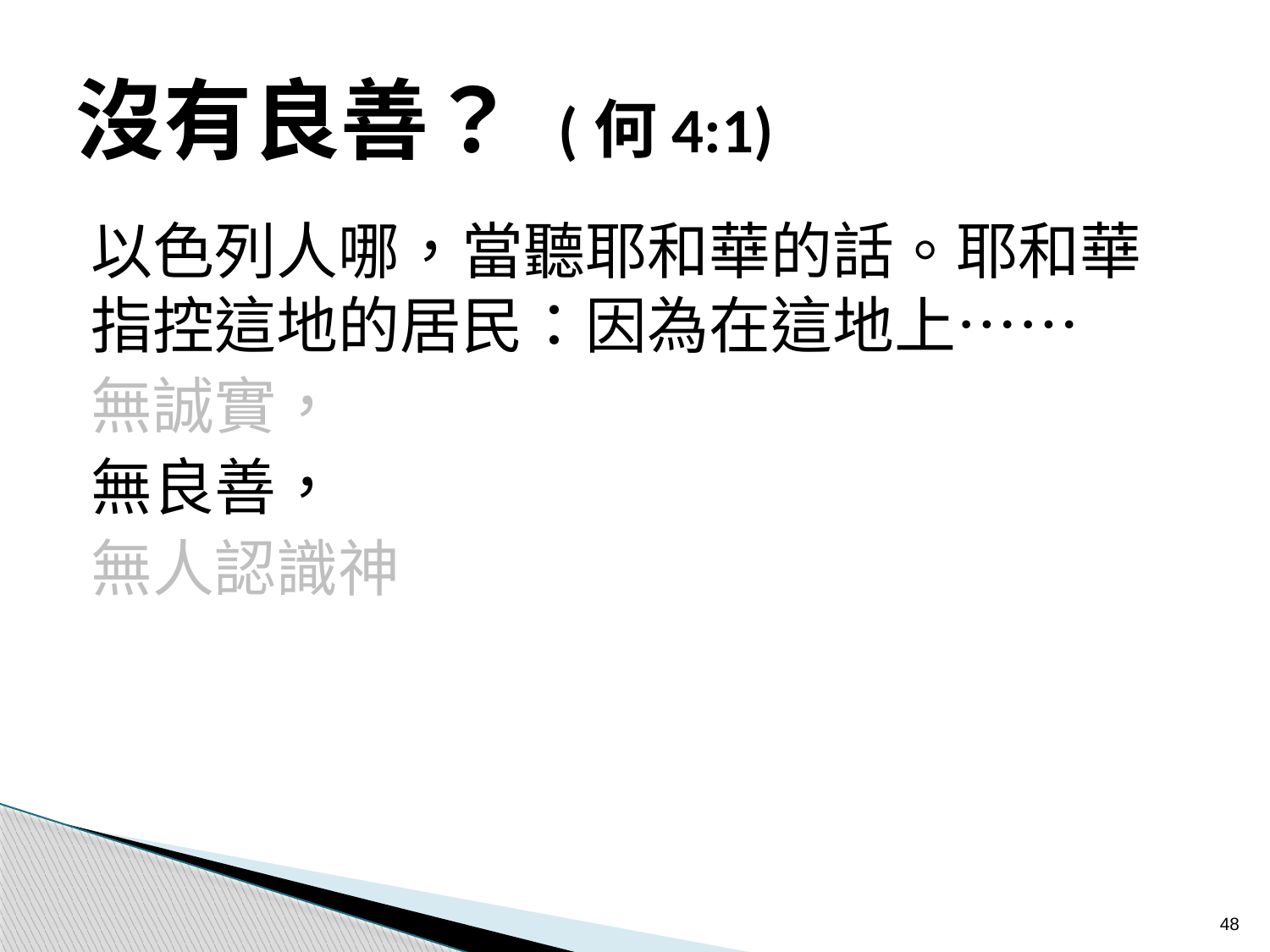

# 沒有良善？ (何4:1)
以色列人哪，當聽耶和華的話。耶和華指控這地的居民：因為在這地上……
無誠實，
無良善，
無人認識神
48